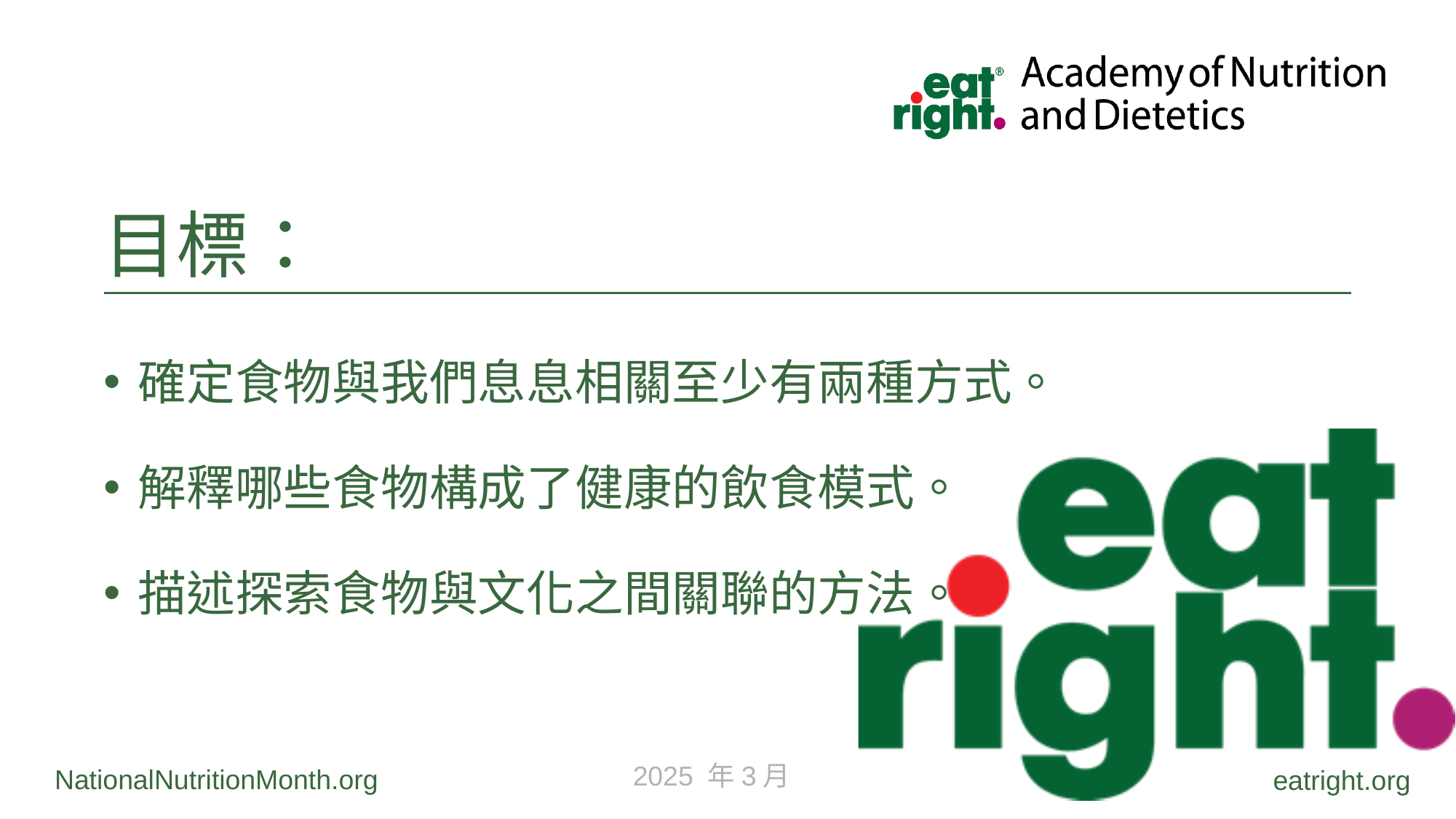

# 目標：
確定食物與我們息息相關至少有兩種方式。
解釋哪些食物構成了健康的飲食模式。
描述探索食物與文化之間關聯的方法。